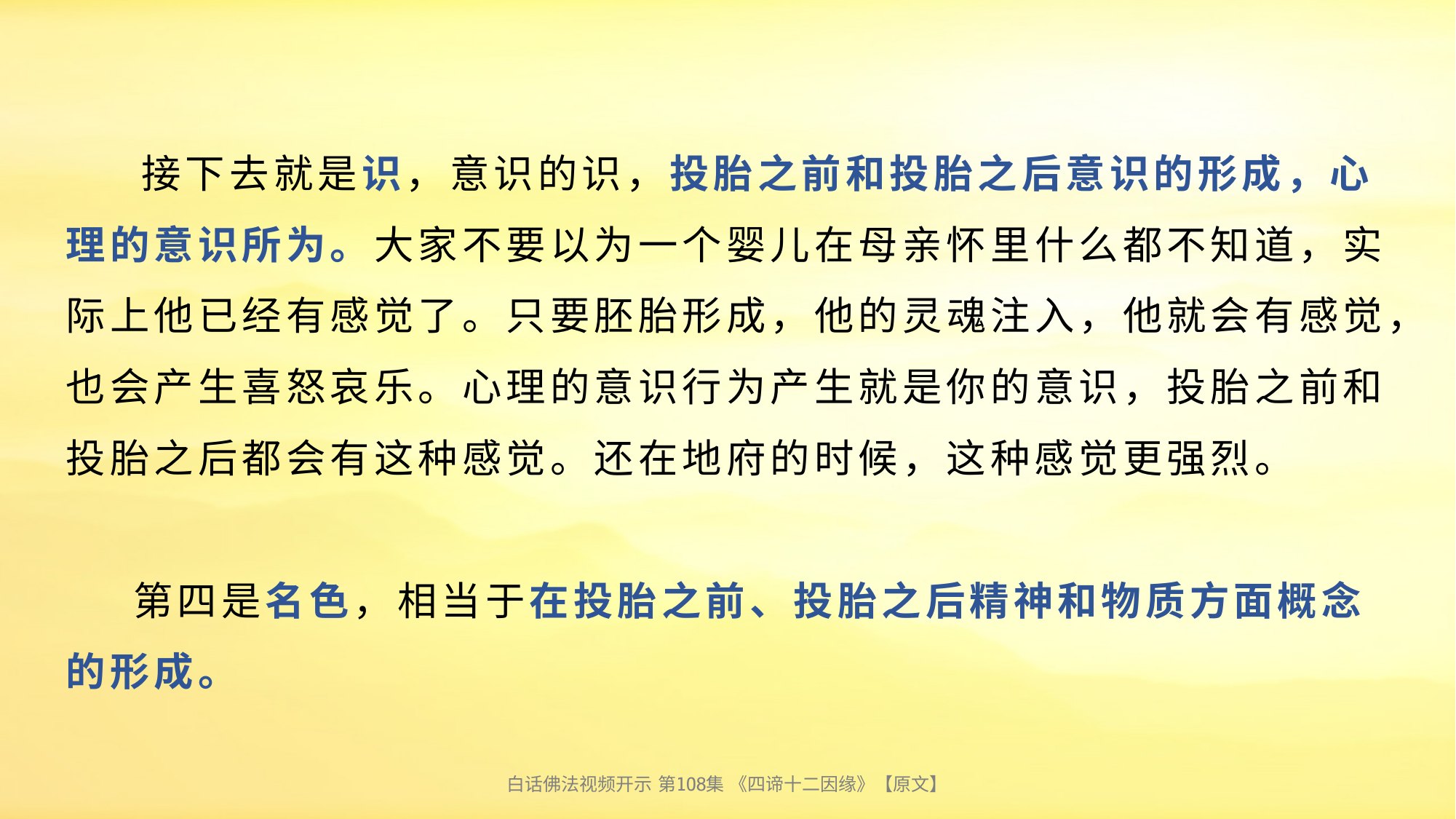

# 接下去就是识，意识的识，投胎之前和投胎之后意识的形成，心理的意识所为。大家不要以为一个婴儿在母亲怀里什么都不知道，实际上他已经有感觉了。只要胚胎形成，他的灵魂注入，他就会有感觉，也会产生喜怒哀乐。心理的意识行为产生就是你的意识，投胎之前和投胎之后都会有这种感觉。还在地府的时候，这种感觉更强烈。 第四是名色，相当于在投胎之前、投胎之后精神和物质方面概念的形成。
白话佛法视频开示 第108集 《四谛十二因缘》【原文】